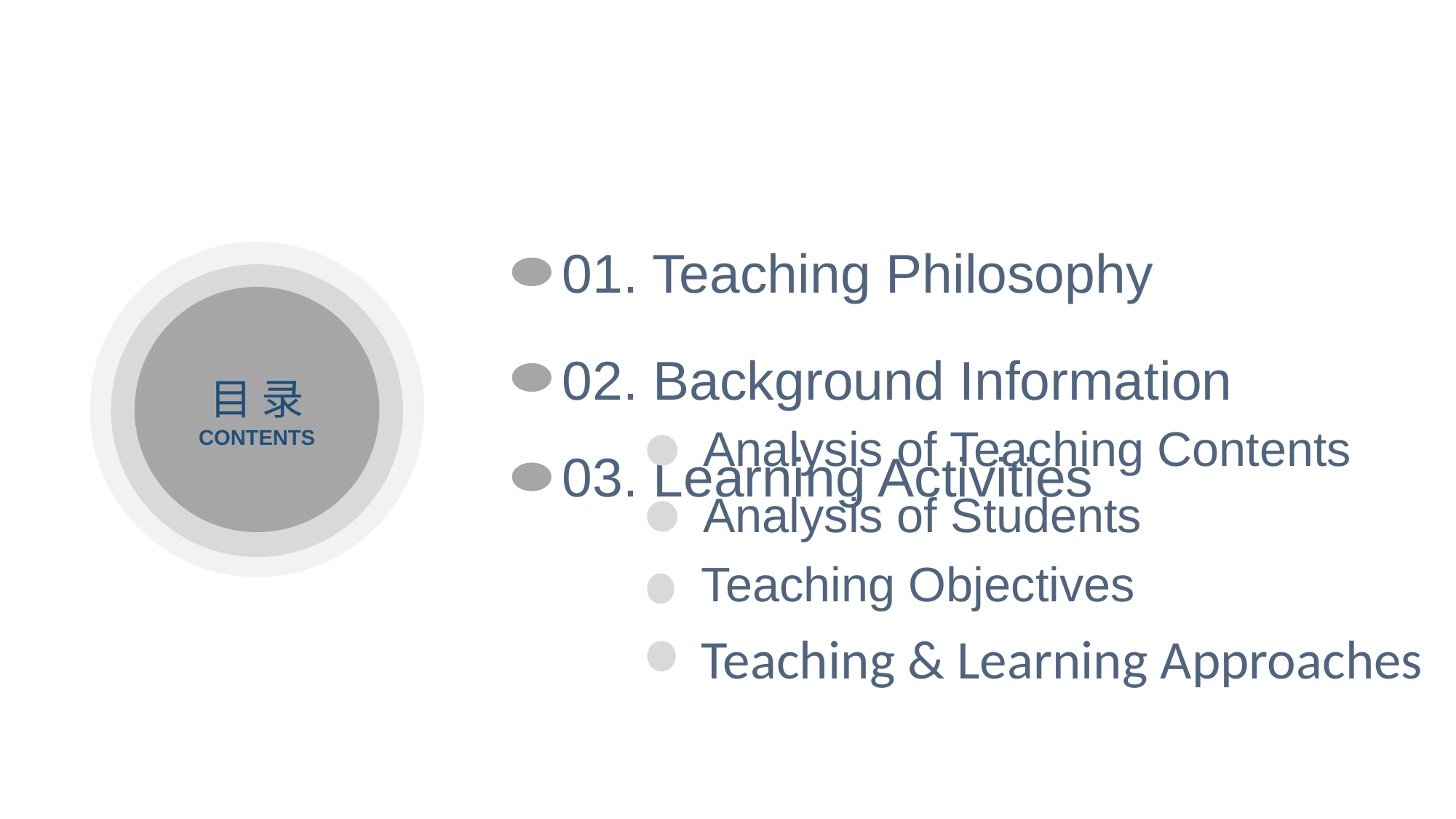

01. Teaching Philosophy

目 录
CONTENTS
02. Background Information

Analysis of Teaching Contents

Analysis of Students

Teaching Objectives

Teaching & Learning Approaches

03. Learning Activities